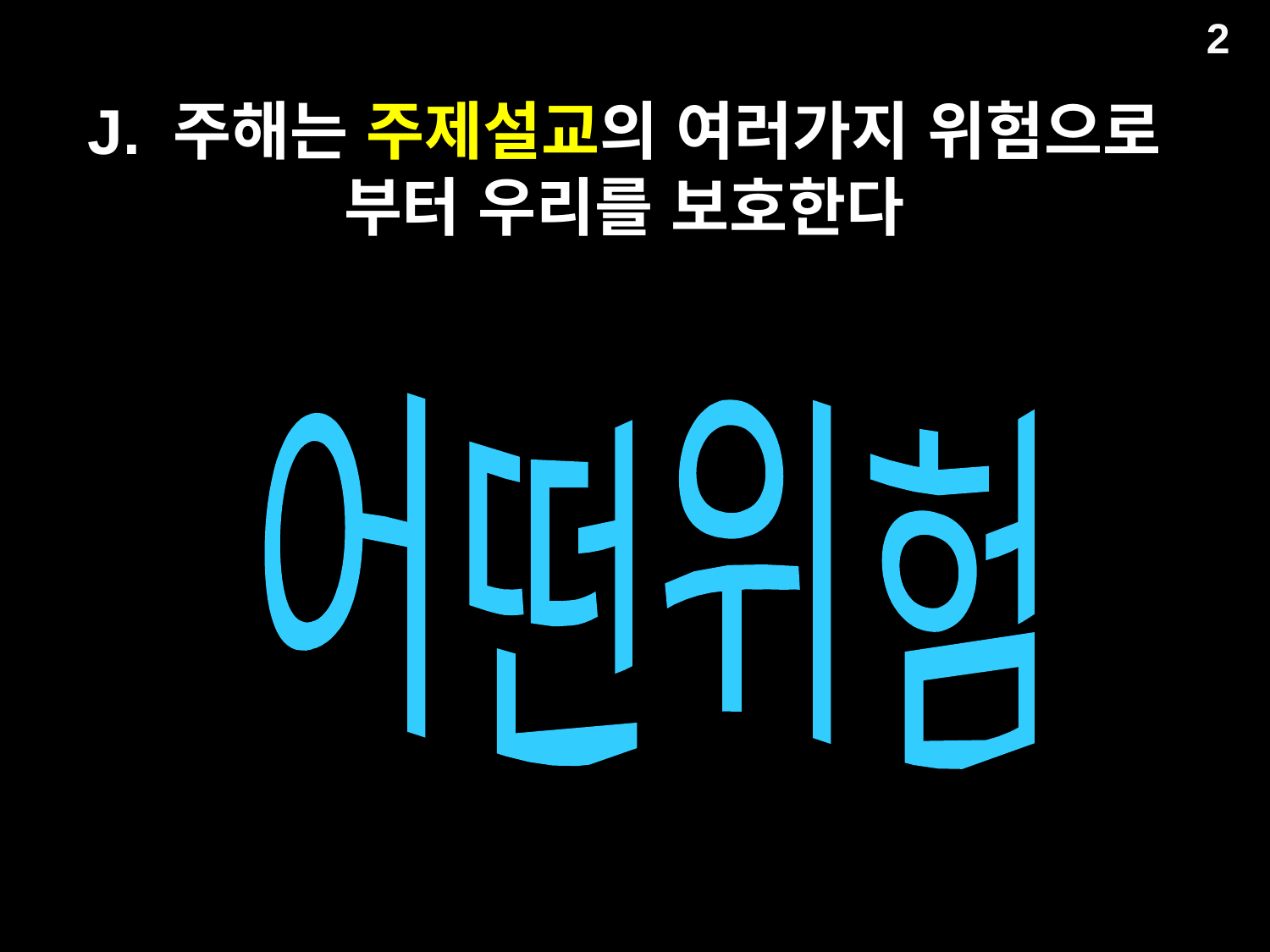

2
# J. 주해는 주제설교의 여러가지 위험으로 부터 우리를 보호한다
어떤위험